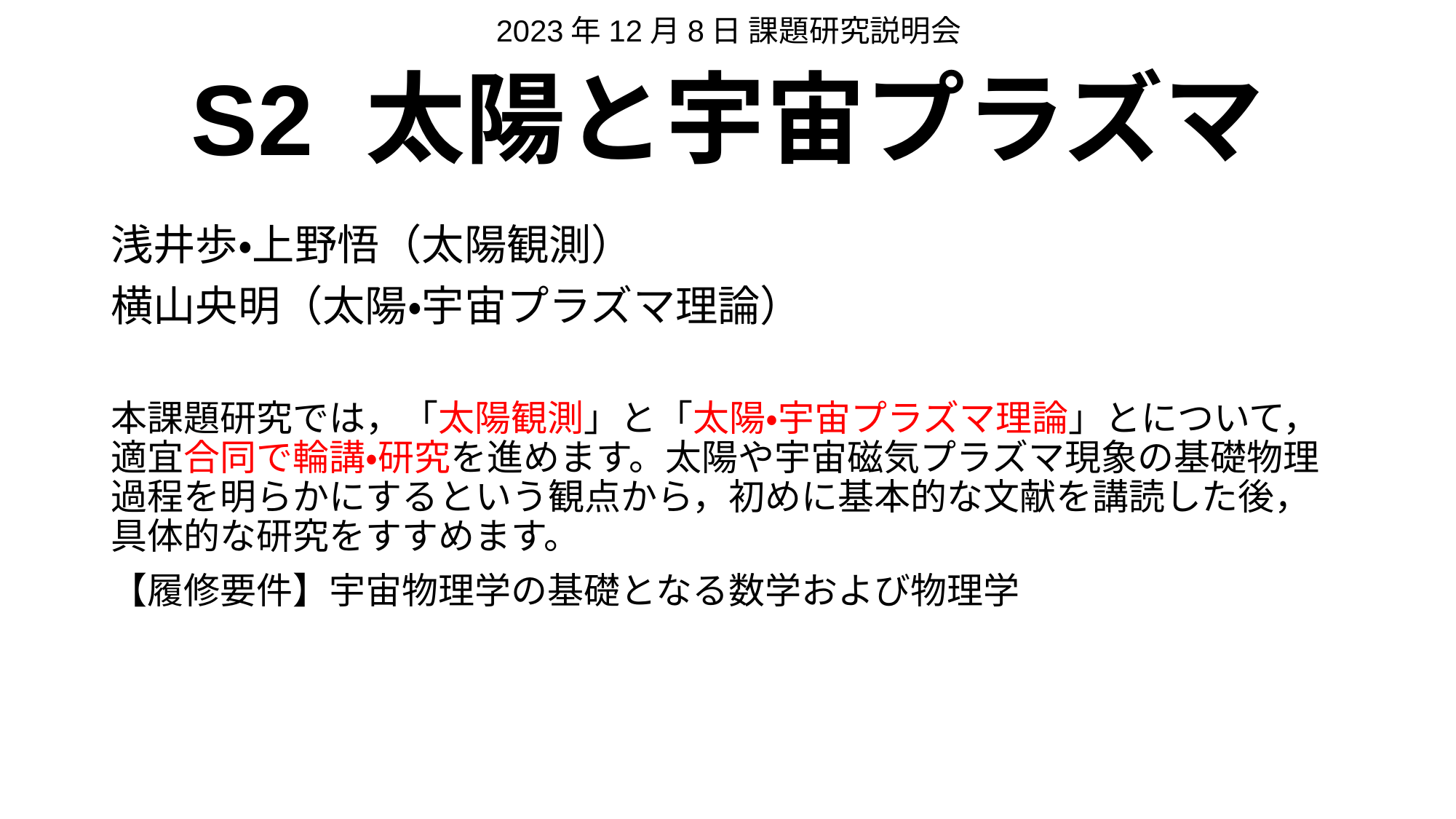

2023年12月8日 課題研究説明会
# S2 太陽と宇宙プラズマ
浅井歩・上野悟（太陽観測）
横山央明（太陽・宇宙プラズマ理論）

本課題研究では，「太陽観測」と「太陽・宇宙プラズマ理論」とについて，適宜合同で輪講・研究を進めます。太陽や宇宙磁気プラズマ現象の基礎物理過程を明らかにするという観点から，初めに基本的な文献を講読した後，具体的な研究をすすめます。
【履修要件】宇宙物理学の基礎となる数学および物理学